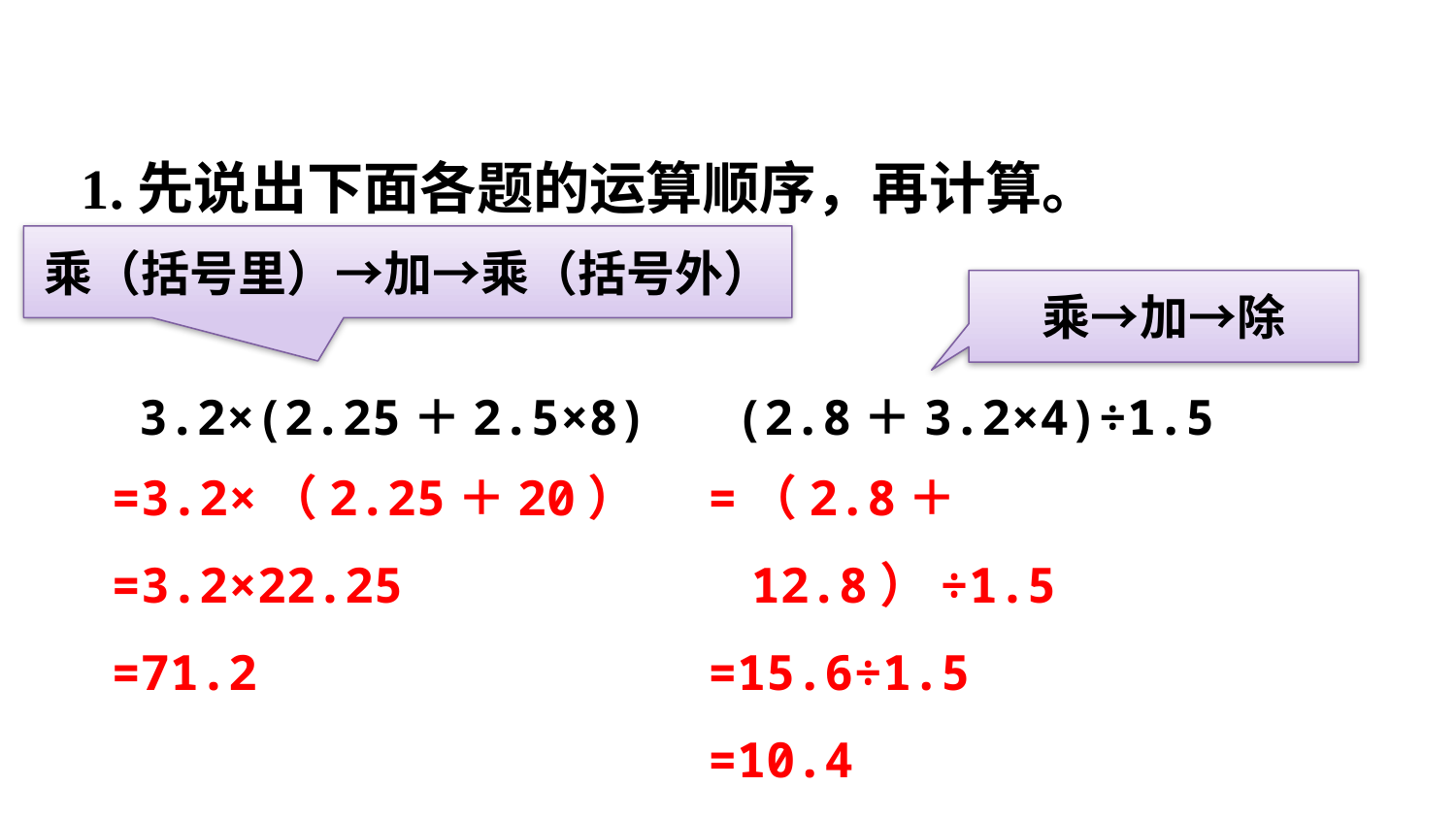

1.先说出下面各题的运算顺序，再计算。
乘（括号里）→加→乘（括号外）
乘→加→除
3.2×(2.25＋2.5×8)
(2.8＋3.2×4)÷1.5
=（2.8＋12.8）÷1.5
=15.6÷1.5
=10.4
=3.2×（2.25＋20）
=3.2×22.25
=71.2